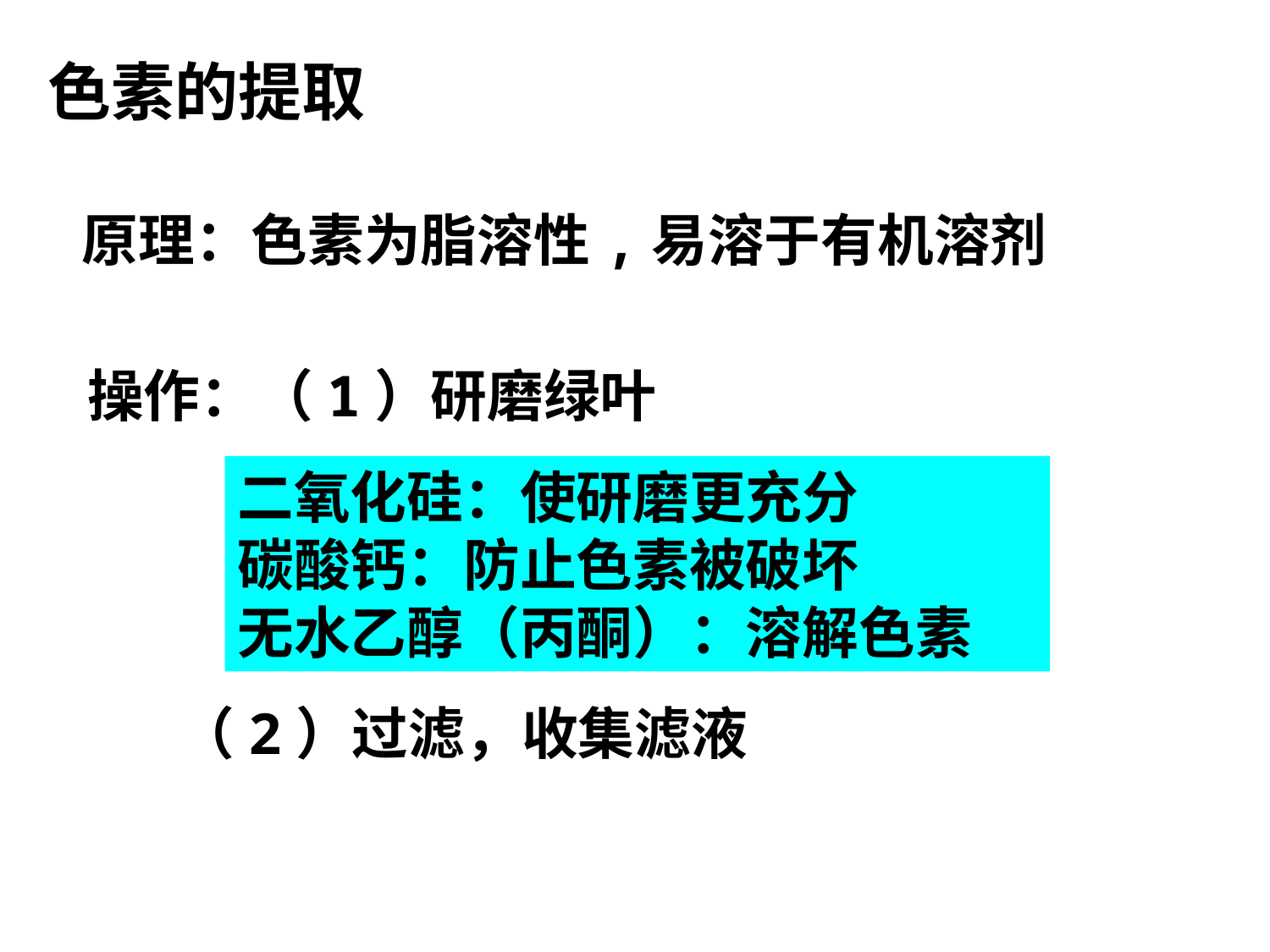

色素的提取
原理：色素为脂溶性,易溶于有机溶剂

操作：（1）研磨绿叶

      （2）过滤，收集滤液

二氧化硅：使研磨更充分
碳酸钙：防止色素被破坏
无水乙醇（丙酮）：溶解色素